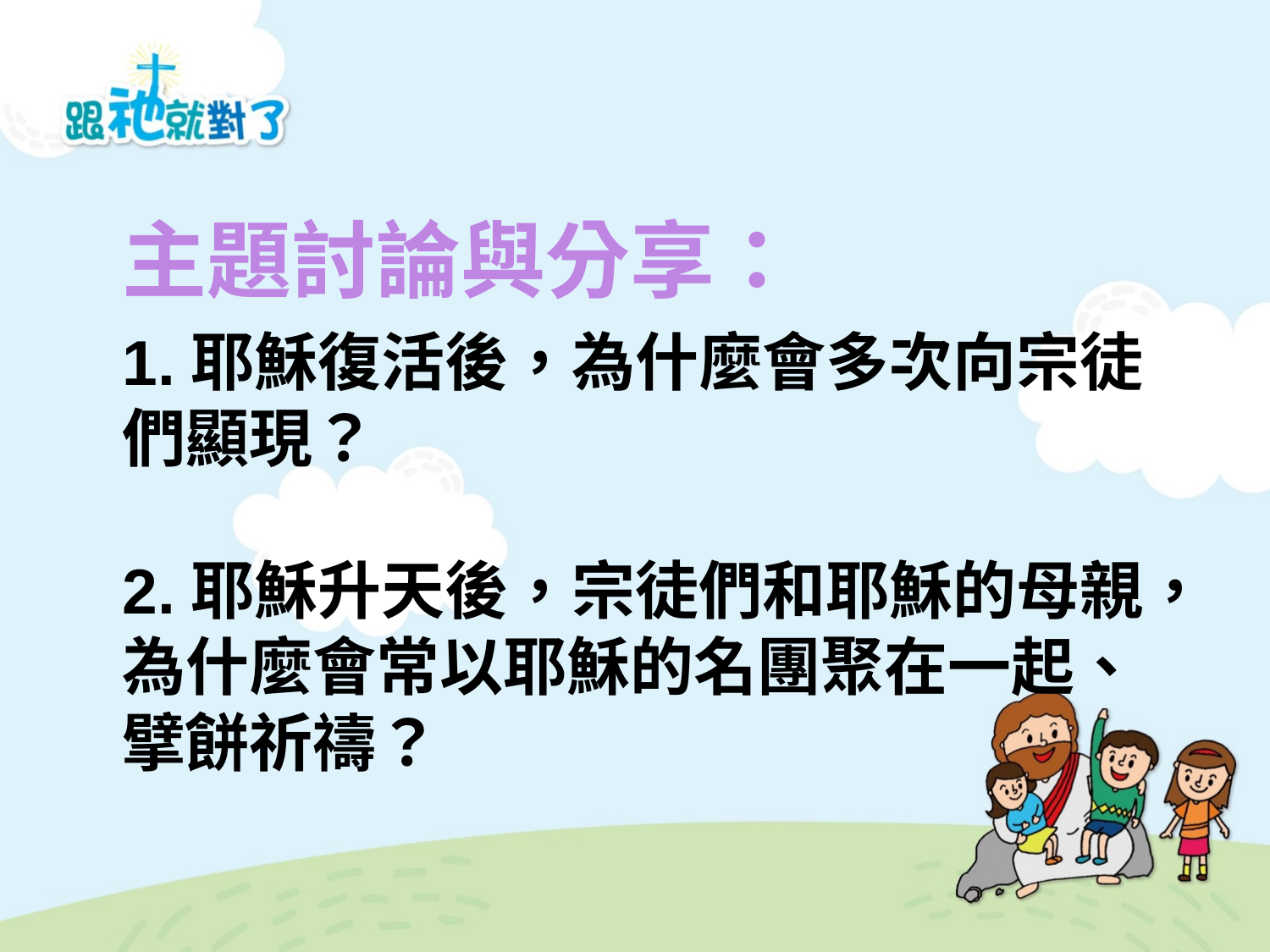

主題討論與分享：
1.耶穌復活後，為什麼會多次向宗徒們顯現？

2.耶穌升天後，宗徒們和耶穌的母親，為什麼會常以耶穌的名團聚在一起、擘餅祈禱？